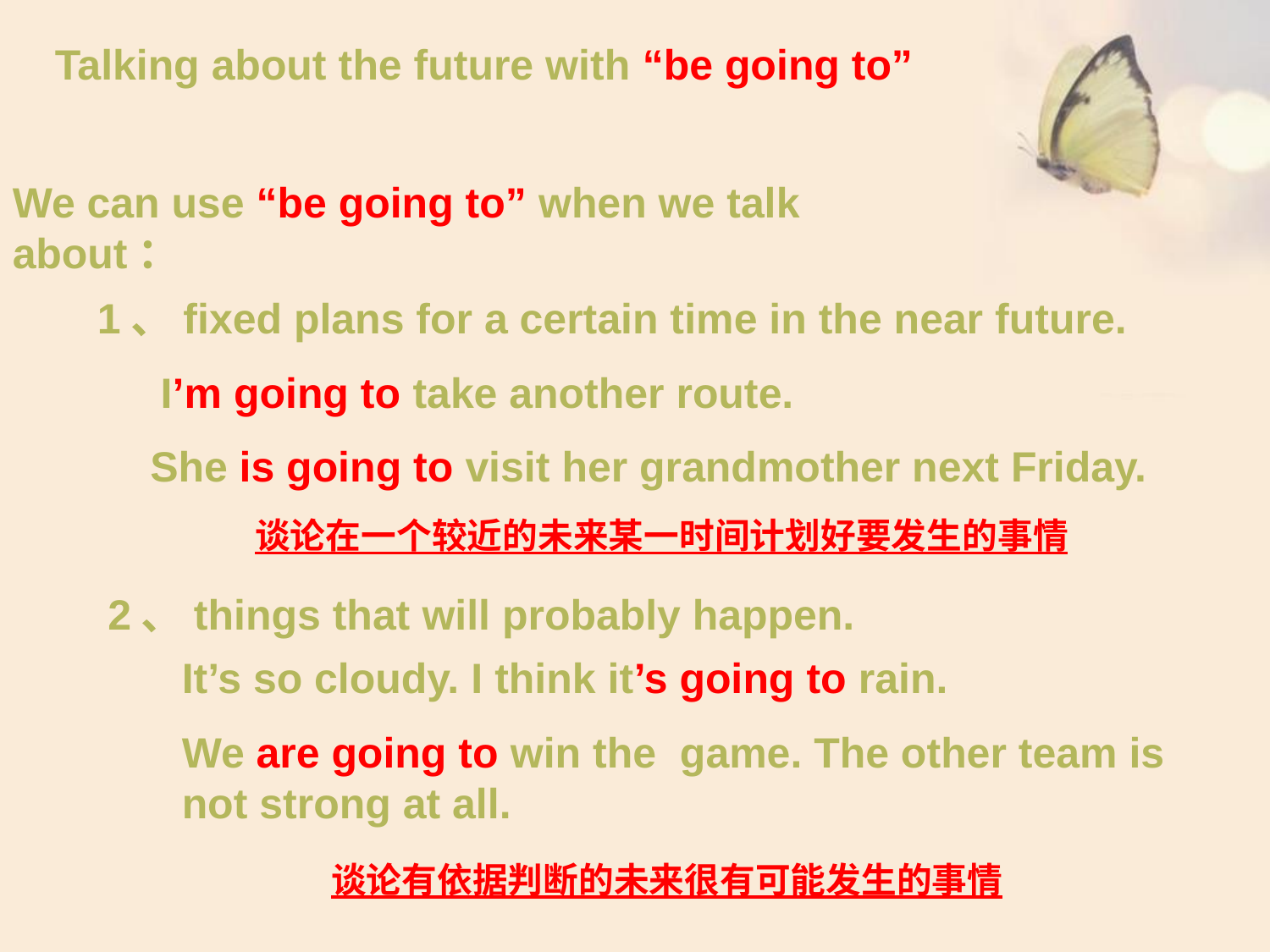

Talking about the future with “be going to”
We can use “be going to” when we talk about：
1、fixed plans for a certain time in the near future.
I’m going to take another route.
She is going to visit her grandmother next Friday.
谈论在一个较近的未来某一时间计划好要发生的事情
2、things that will probably happen.
It’s so cloudy. I think it’s going to rain.
We are going to win the  game. The other team is not strong at all.
谈论有依据判断的未来很有可能发生的事情